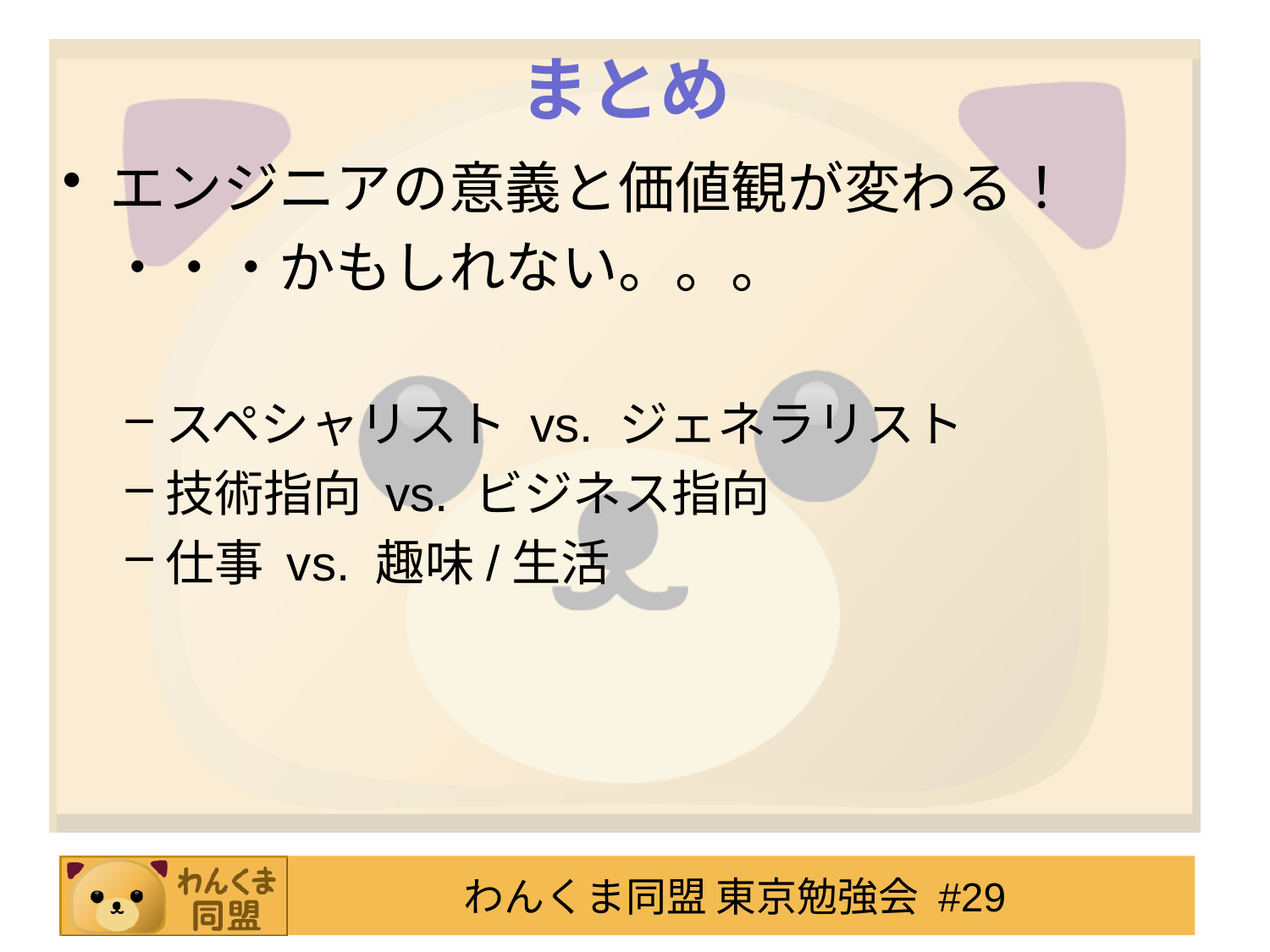

# まとめ
エンジニアの意義と価値観が変わる！
	・・・かもしれない。。。

スペシャリスト vs. ジェネラリスト
技術指向 vs. ビジネス指向
仕事 vs. 趣味/生活